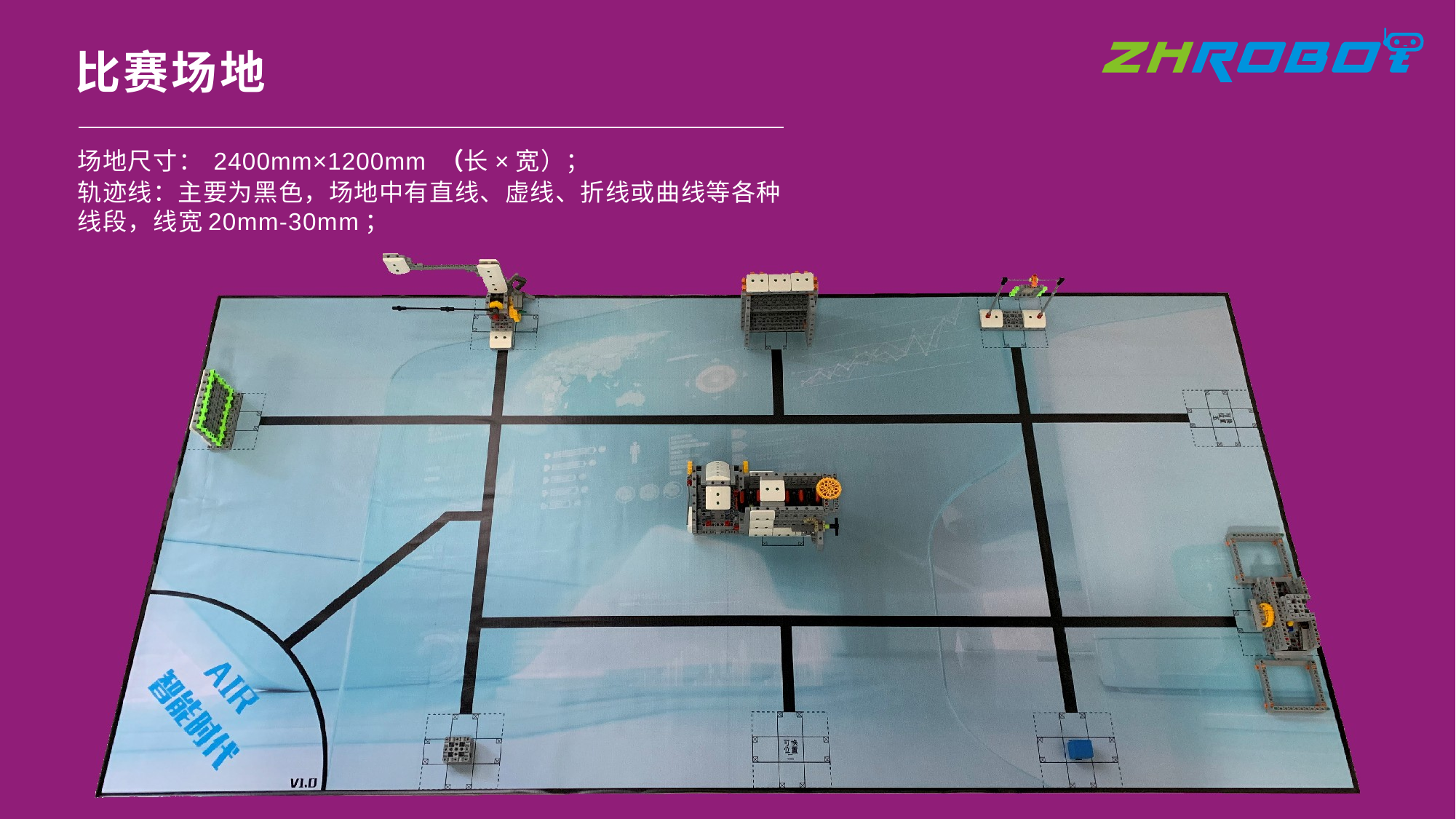

比赛场地

场地尺寸： 2400mm×1200mm （长×宽）；
轨迹线：主要为黑色，场地中有直线、虚线、折线或曲线等各种线段，线宽20mm-30mm；